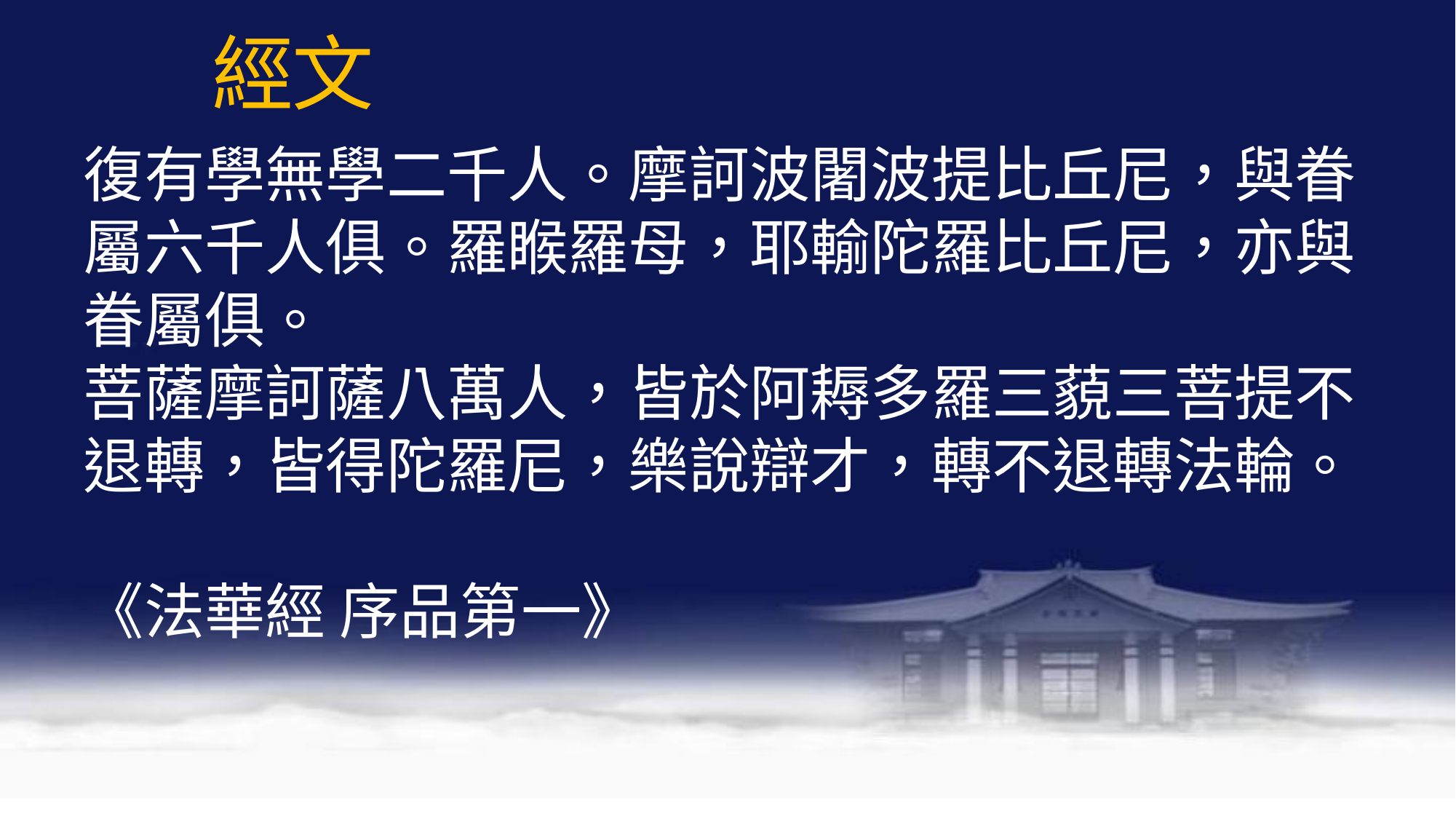

經文
# 復有學無學二千人。摩訶波闍波提比丘尼，與眷屬六千人俱。羅睺羅母，耶輸陀羅比丘尼，亦與眷屬俱。 菩薩摩訶薩八萬人，皆於阿耨多羅三藐三菩提不退轉，皆得陀羅尼，樂說辯才，轉不退轉法輪。 《法華經 序品第一》